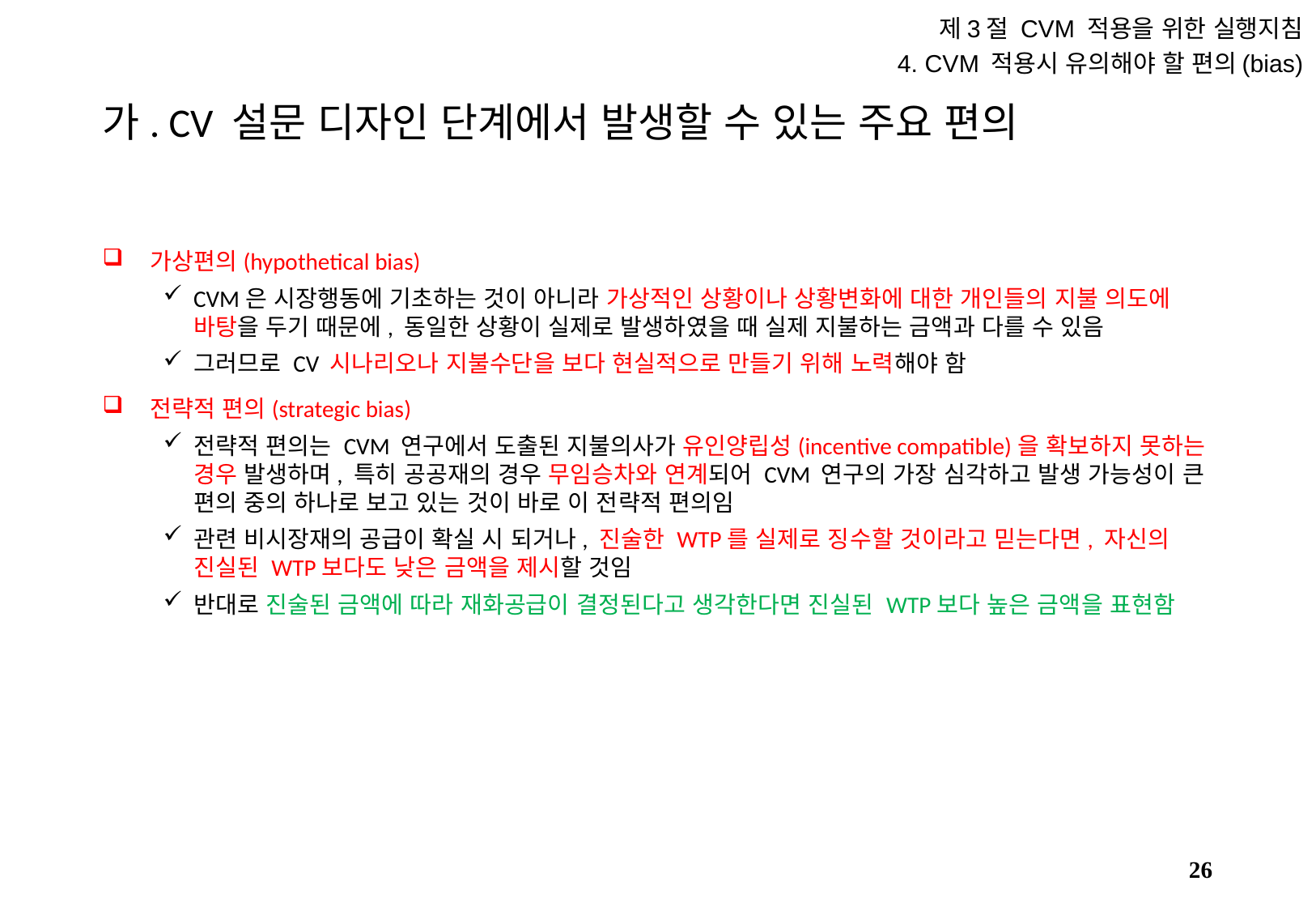

제3절 CVM 적용을 위한 실행지침
4. CVM 적용시 유의해야 할 편의(bias)
# 가. CV 설문 디자인 단계에서 발생할 수 있는 주요 편의
가상편의(hypothetical bias)
CVM은 시장행동에 기초하는 것이 아니라 가상적인 상황이나 상황변화에 대한 개인들의 지불 의도에 바탕을 두기 때문에, 동일한 상황이 실제로 발생하였을 때 실제 지불하는 금액과 다를 수 있음
그러므로 CV 시나리오나 지불수단을 보다 현실적으로 만들기 위해 노력해야 함
전략적 편의(strategic bias)
전략적 편의는 CVM 연구에서 도출된 지불의사가 유인양립성(incentive compatible)을 확보하지 못하는 경우 발생하며, 특히 공공재의 경우 무임승차와 연계되어 CVM 연구의 가장 심각하고 발생 가능성이 큰 편의 중의 하나로 보고 있는 것이 바로 이 전략적 편의임
관련 비시장재의 공급이 확실 시 되거나, 진술한 WTP를 실제로 징수할 것이라고 믿는다면, 자신의 진실된 WTP보다도 낮은 금액을 제시할 것임
반대로 진술된 금액에 따라 재화공급이 결정된다고 생각한다면 진실된 WTP보다 높은 금액을 표현함
26